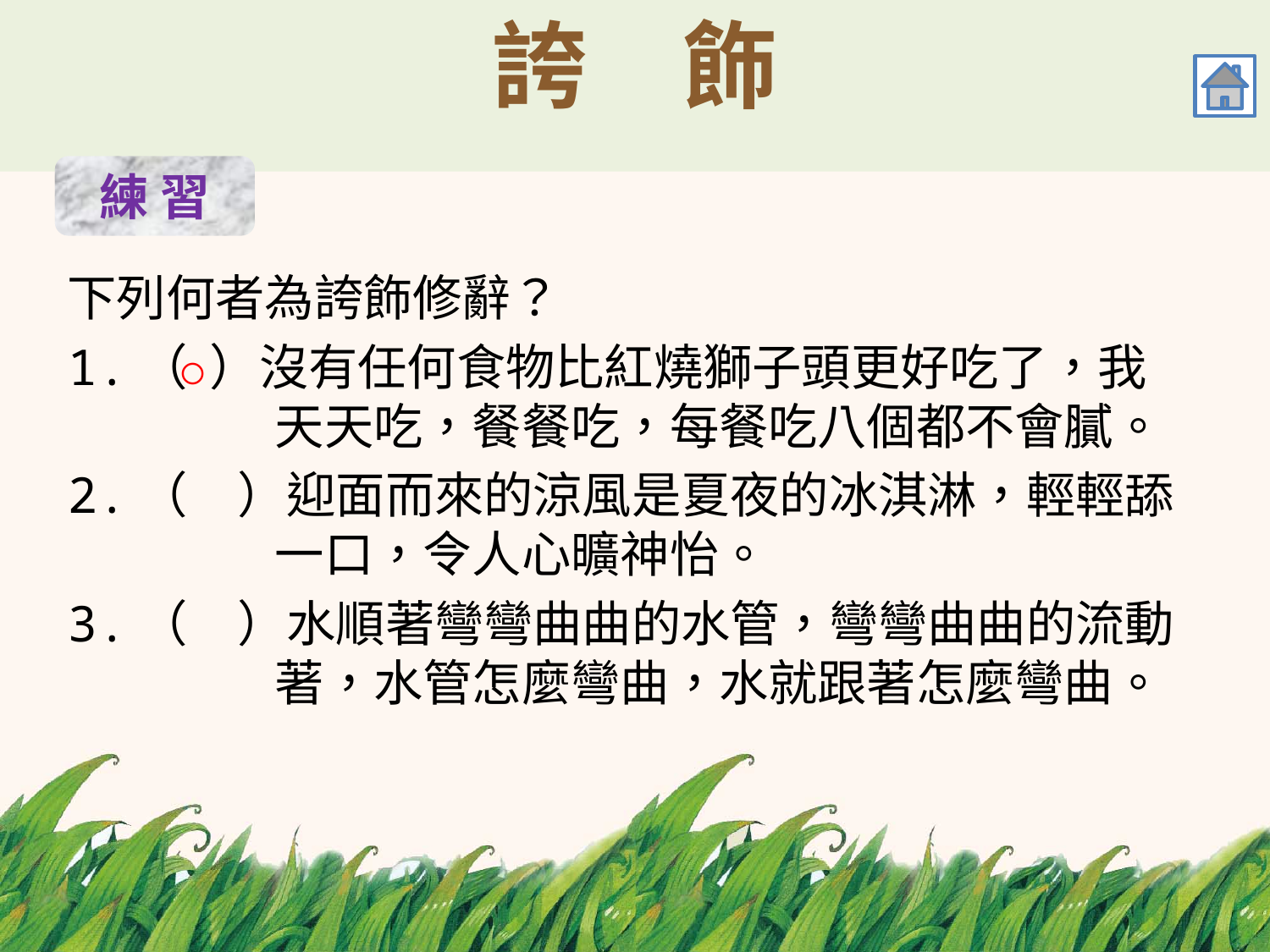

# 誇　飾

練 習
下列何者為誇飾修辭？
1.（  ）沒有任何食物比紅燒獅子頭更好吃了，我	   天天吃，餐餐吃，每餐吃八個都不會膩。
2.（　）迎面而來的涼風是夏夜的冰淇淋，輕輕舔	   一口，令人心曠神怡。
3.（　）水順著彎彎曲曲的水管，彎彎曲曲的流動	   著，水管怎麼彎曲，水就跟著怎麼彎曲。
○